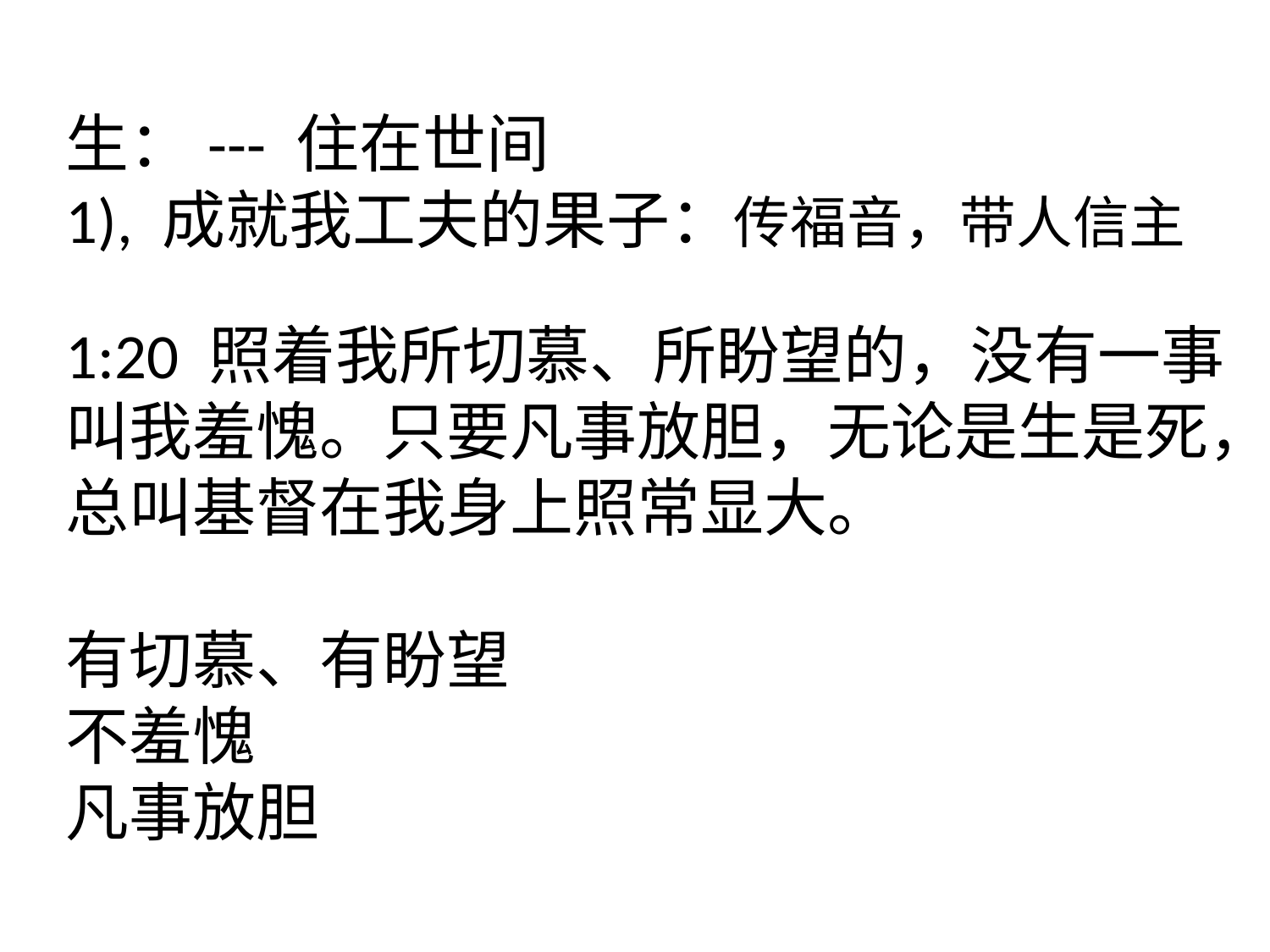

# 生：--- 住在世间 1), 成就我工夫的果子：传福音，带人信主 1:20 照着我所切慕、所盼望的，没有一事叫我羞愧。只要凡事放胆，无论是生是死，总叫基督在我身上照常显大。 有切慕、有盼望 不羞愧 凡事放胆